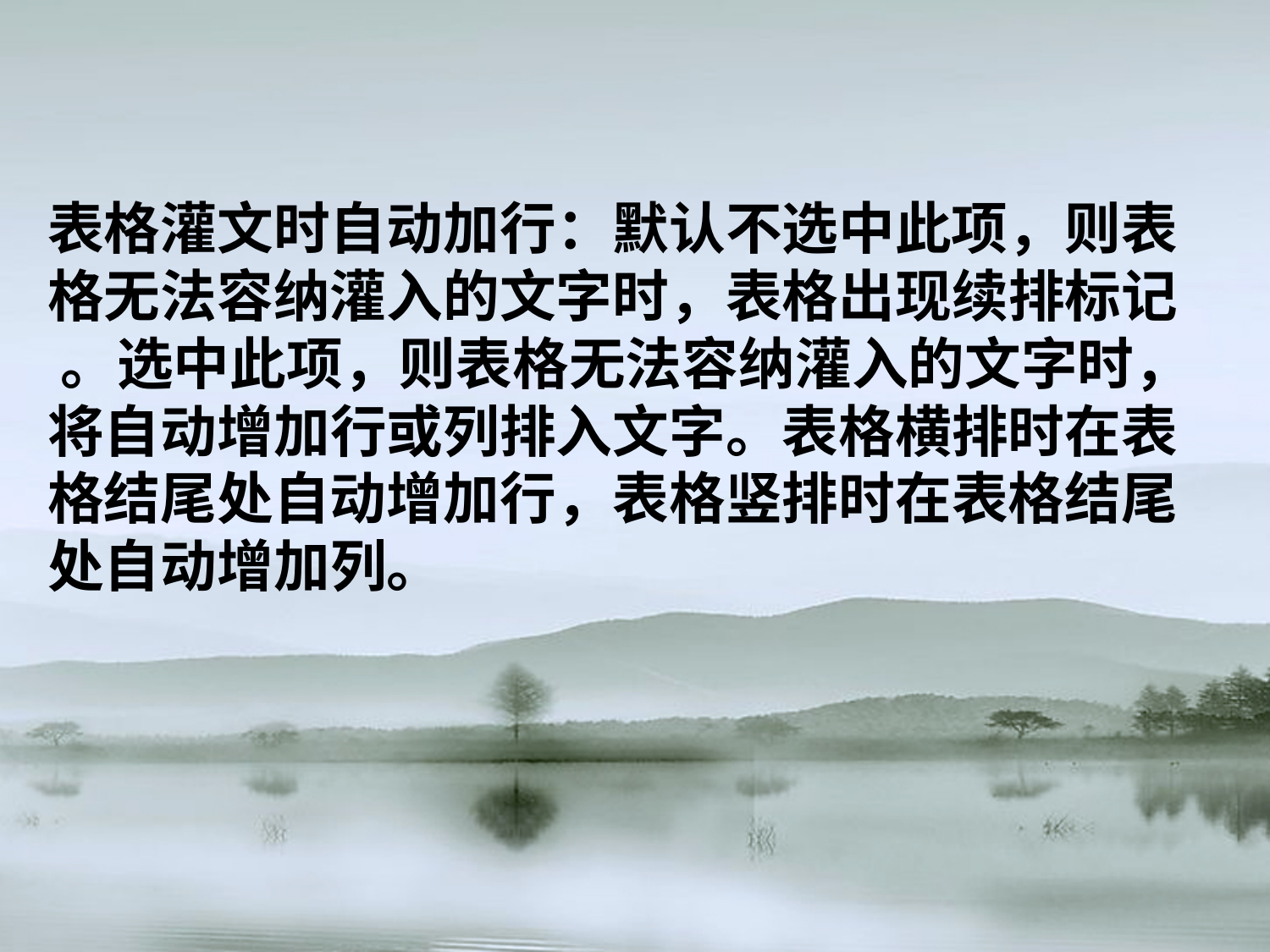

#
表格灌文时自动加行：默认不选中此项，则表格无法容纳灌入的文字时，表格出现续排标记 。选中此项，则表格无法容纳灌入的文字时，将自动增加行或列排入文字。表格横排时在表格结尾处自动增加行，表格竖排时在表格结尾处自动增加列。